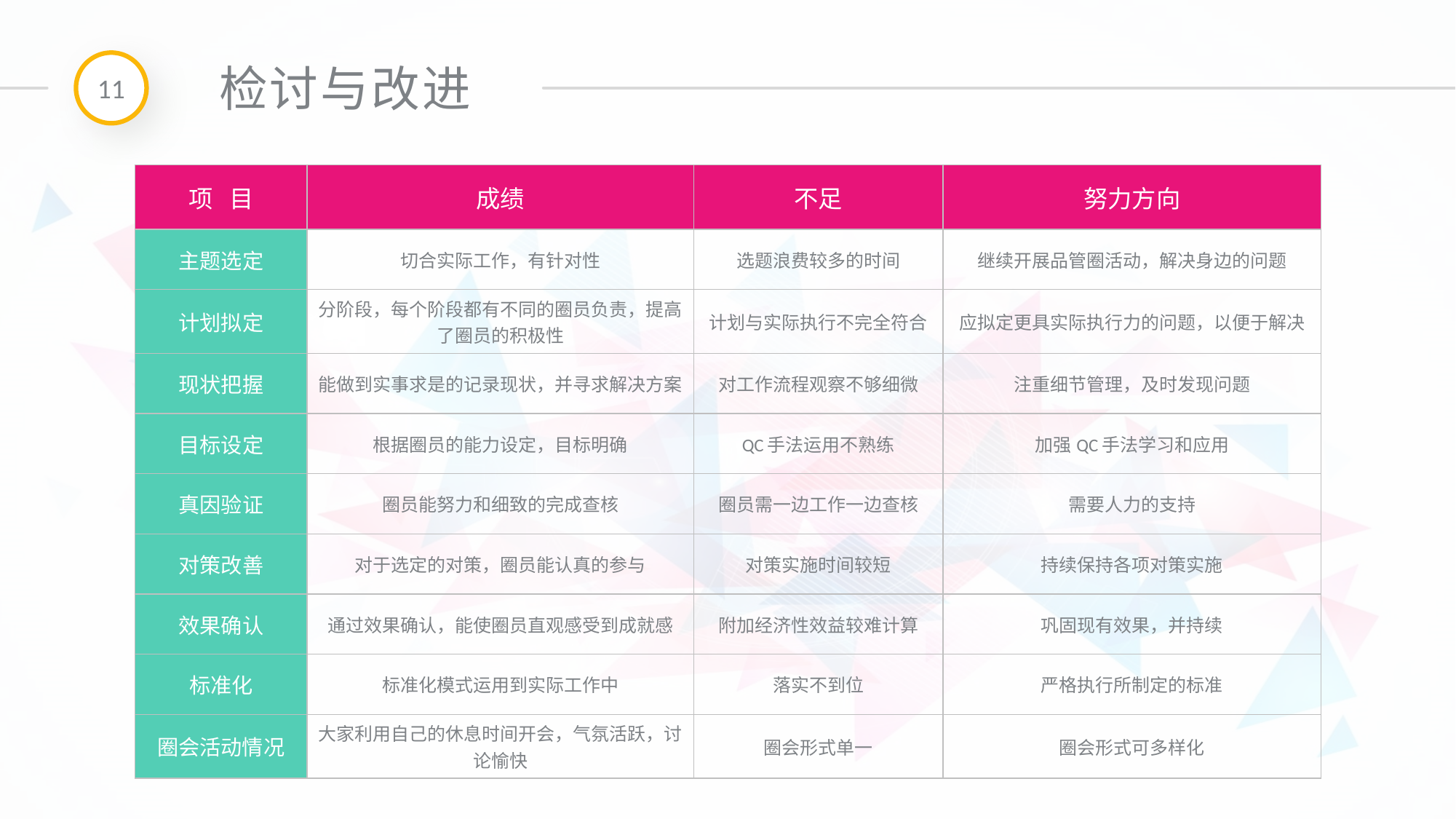

检讨与改进
11
| 项 目 | 成绩 | 不足 | 努力方向 |
| --- | --- | --- | --- |
| 主题选定 | 切合实际工作，有针对性 | 选题浪费较多的时间 | 继续开展品管圈活动，解决身边的问题 |
| 计划拟定 | 分阶段，每个阶段都有不同的圈员负责，提高了圈员的积极性 | 计划与实际执行不完全符合 | 应拟定更具实际执行力的问题，以便于解决 |
| 现状把握 | 能做到实事求是的记录现状，并寻求解决方案 | 对工作流程观察不够细微 | 注重细节管理，及时发现问题 |
| 目标设定 | 根据圈员的能力设定，目标明确 | QC手法运用不熟练 | 加强QC手法学习和应用 |
| 真因验证 | 圈员能努力和细致的完成查核 | 圈员需一边工作一边查核 | 需要人力的支持 |
| 对策改善 | 对于选定的对策，圈员能认真的参与 | 对策实施时间较短 | 持续保持各项对策实施 |
| 效果确认 | 通过效果确认，能使圈员直观感受到成就感 | 附加经济性效益较难计算 | 巩固现有效果，并持续 |
| 标准化 | 标准化模式运用到实际工作中 | 落实不到位 | 严格执行所制定的标准 |
| 圈会活动情况 | 大家利用自己的休息时间开会，气氛活跃，讨论愉快 | 圈会形式单一 | 圈会形式可多样化 |
延时符